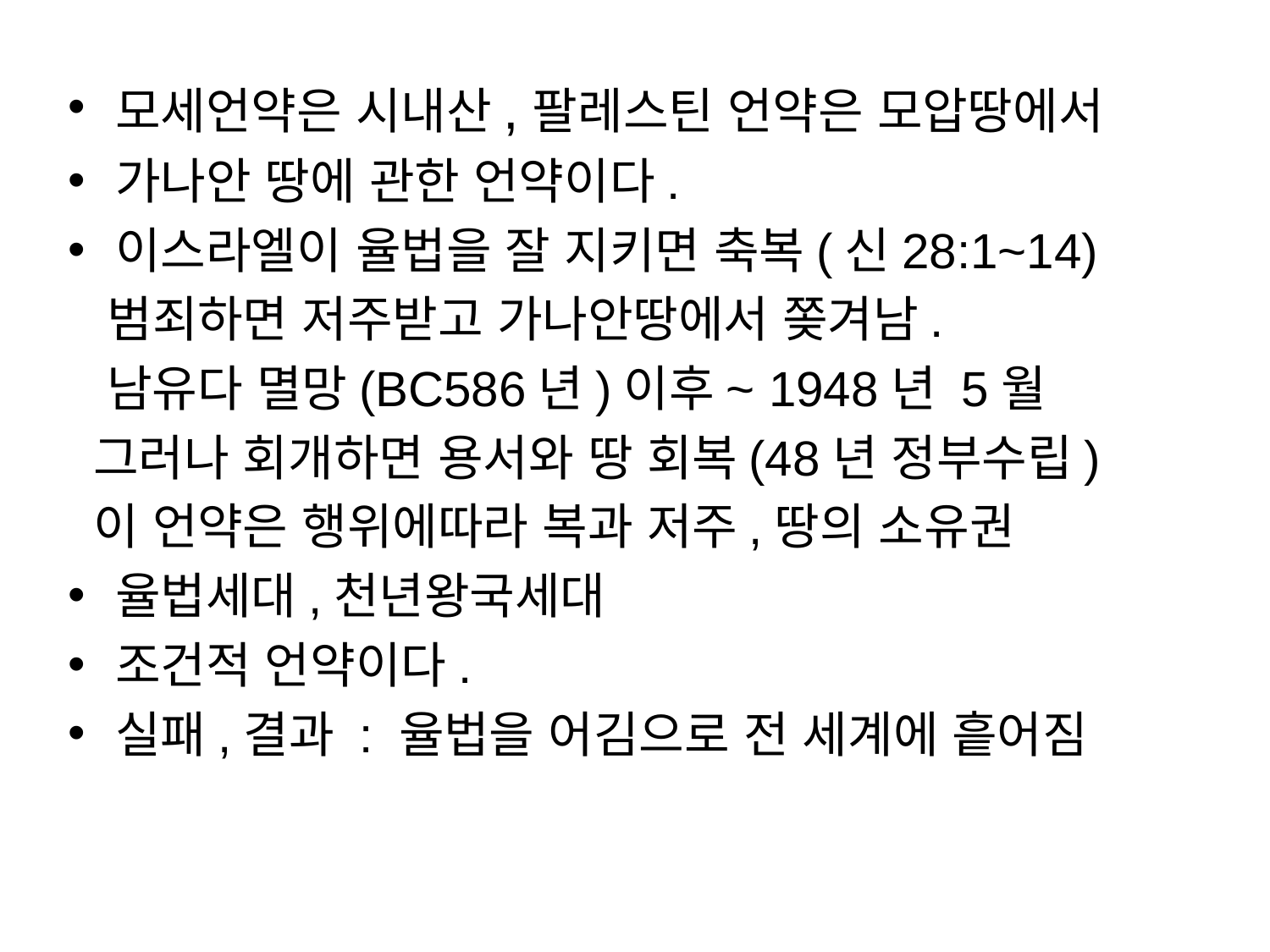

모세언약은 시내산,팔레스틴 언약은 모압땅에서
가나안 땅에 관한 언약이다.
이스라엘이 율법을 잘 지키면 축복(신28:1~14)
  범죄하면 저주받고 가나안땅에서 쫒겨남.
  남유다 멸망(BC586년)이후~ 1948년 5월
 그러나 회개하면 용서와 땅 회복(48년 정부수립)
 이 언약은 행위에따라 복과 저주,땅의 소유권
율법세대,천년왕국세대
조건적 언약이다.
실패,결과 : 율법을 어김으로 전 세계에 흩어짐